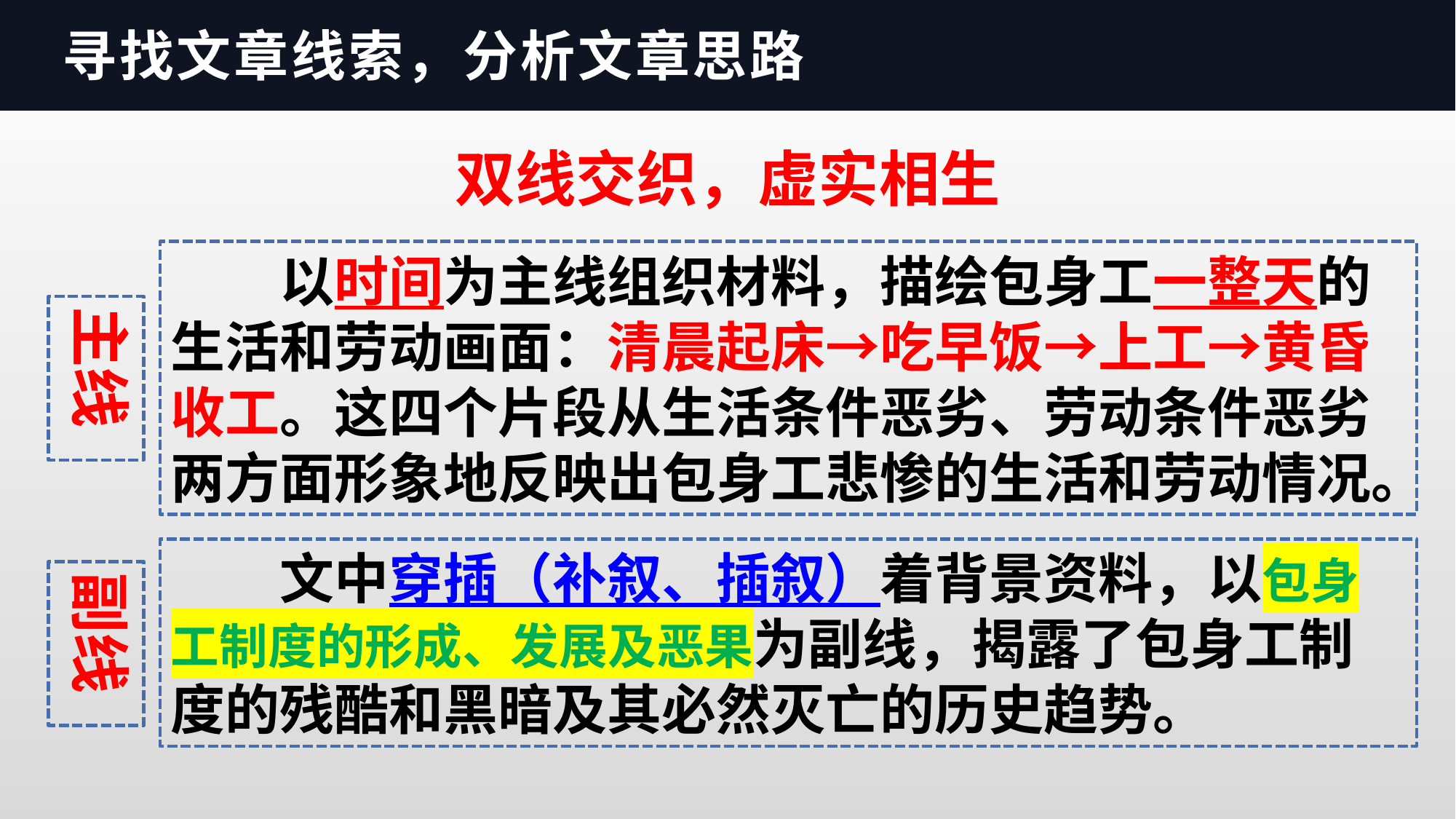

寻找文章线索，分析文章思路
双线交织，虚实相生
以时间为主线组织材料，描绘包身工一整天的生活和劳动画面：清晨起床→吃早饭→上工→黄昏收工。这四个片段从生活条件恶劣、劳动条件恶劣两方面形象地反映出包身工悲惨的生活和劳动情况。
主线
文中穿插（补叙、插叙）着背景资料，以包身工制度的形成、发展及恶果为副线，揭露了包身工制度的残酷和黑暗及其必然灭亡的历史趋势。
副线